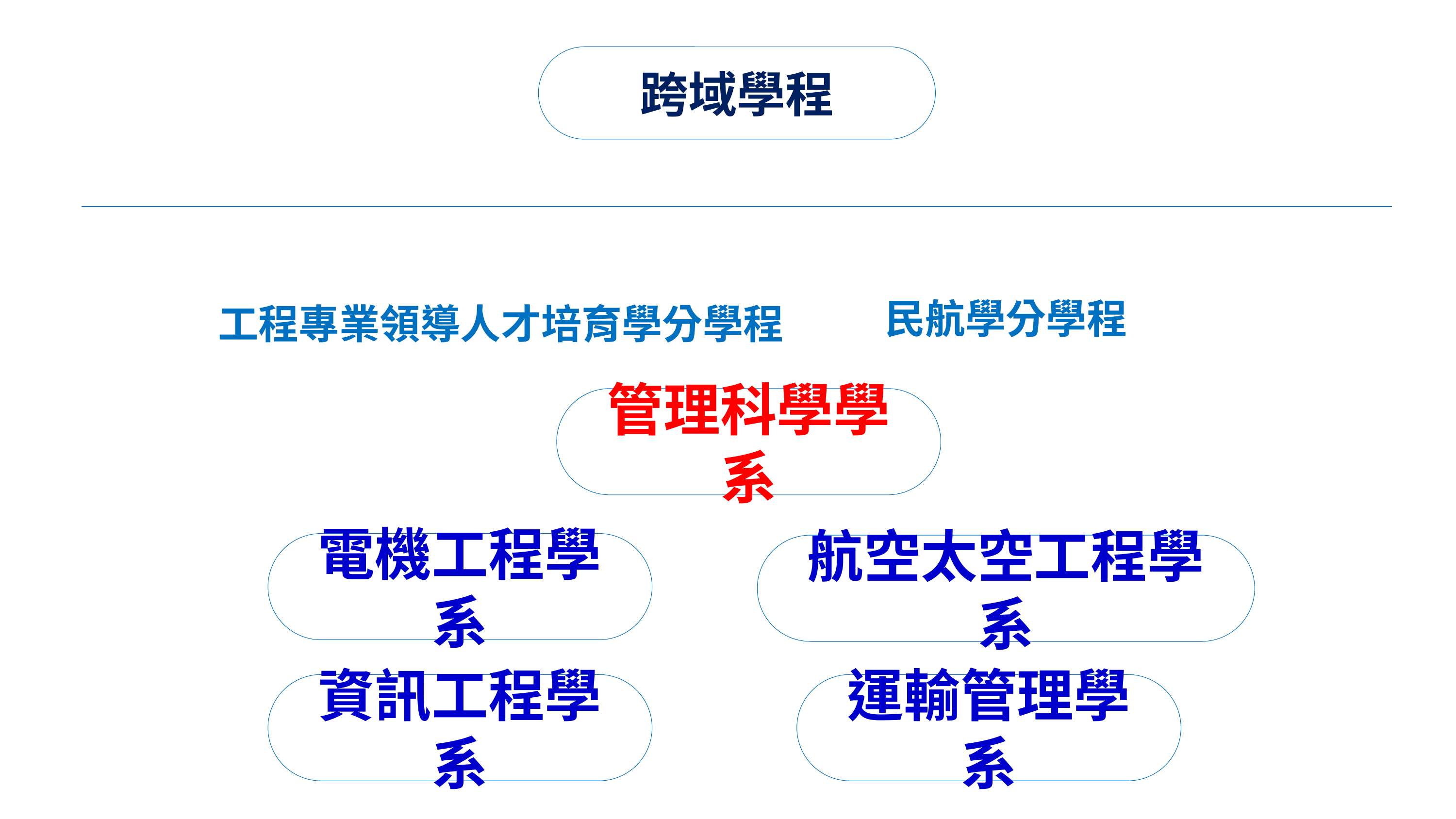

跨域學程
民航學分學程
工程專業領導人才培育學分學程
管理科學學系
電機工程學系
航空太空工程學系
運輸管理學系
資訊工程學系